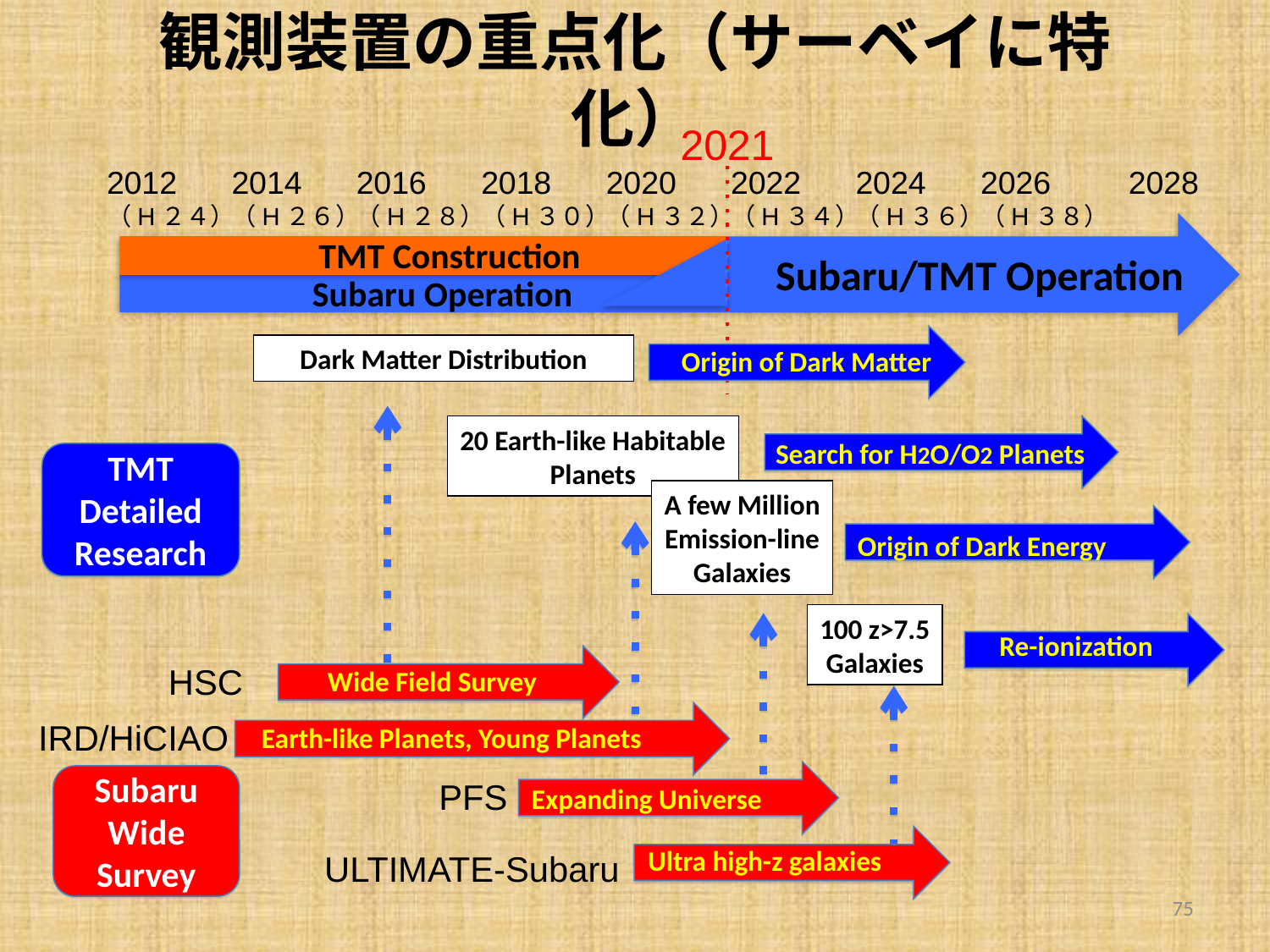

# 観測装置の重点化（サーベイに特化）
2021
2012
（H２４）
2014
（H２６）
2016
（H２８）
2018
（H３０）
2020
（H３２）
2022
（H３４）
2024
（H３６）
2028
2026
（H３８）

TMT Construction

Subaru/TMT Operation
 Subaru Operation

Dark Matter Distribution
Origin of Dark Matter
20 Earth-like Habitable
Planets
Search for H2O/O2 Planets
A few Million
Emission-line
Galaxies
Origin of Dark Energy
100 z>7.5
Galaxies
Re-ionization

TMT
Detailed Research

Wide Field Survey

Earth-like Planets, Young Planets

Expanding Universe

Ultra high-z galaxies
HSC
IRD/HiCIAO
PFS
      ULTIMATE-Subaru
Subaru
Wide
Survey
75